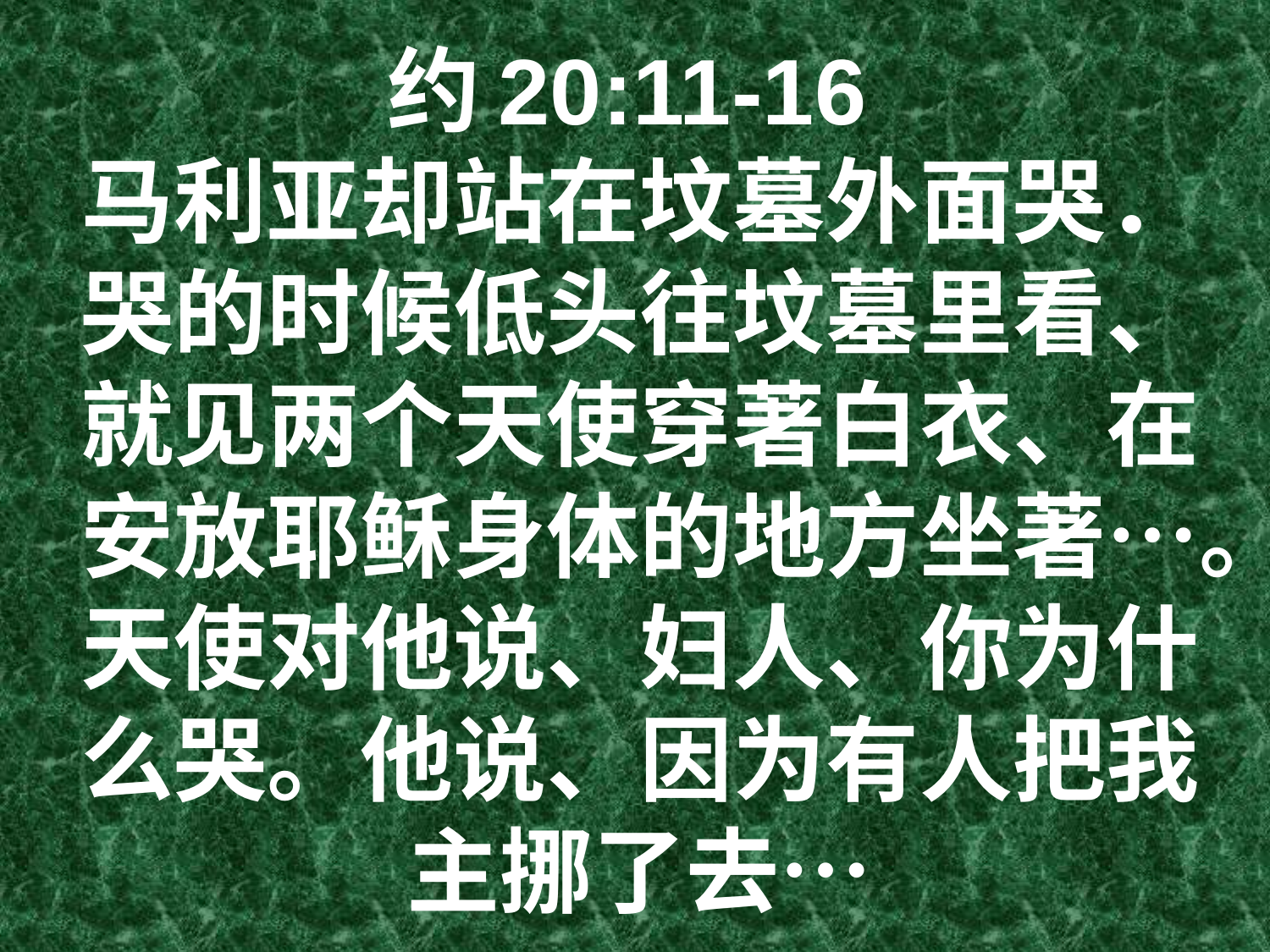

# 约20:11-16 马利亚却站在坟墓外面哭．哭的时候低头往坟墓里看、就见两个天使穿著白衣、在安放耶稣身体的地方坐著…。天使对他说、妇人、你为什么哭。他说、因为有人把我主挪了去…